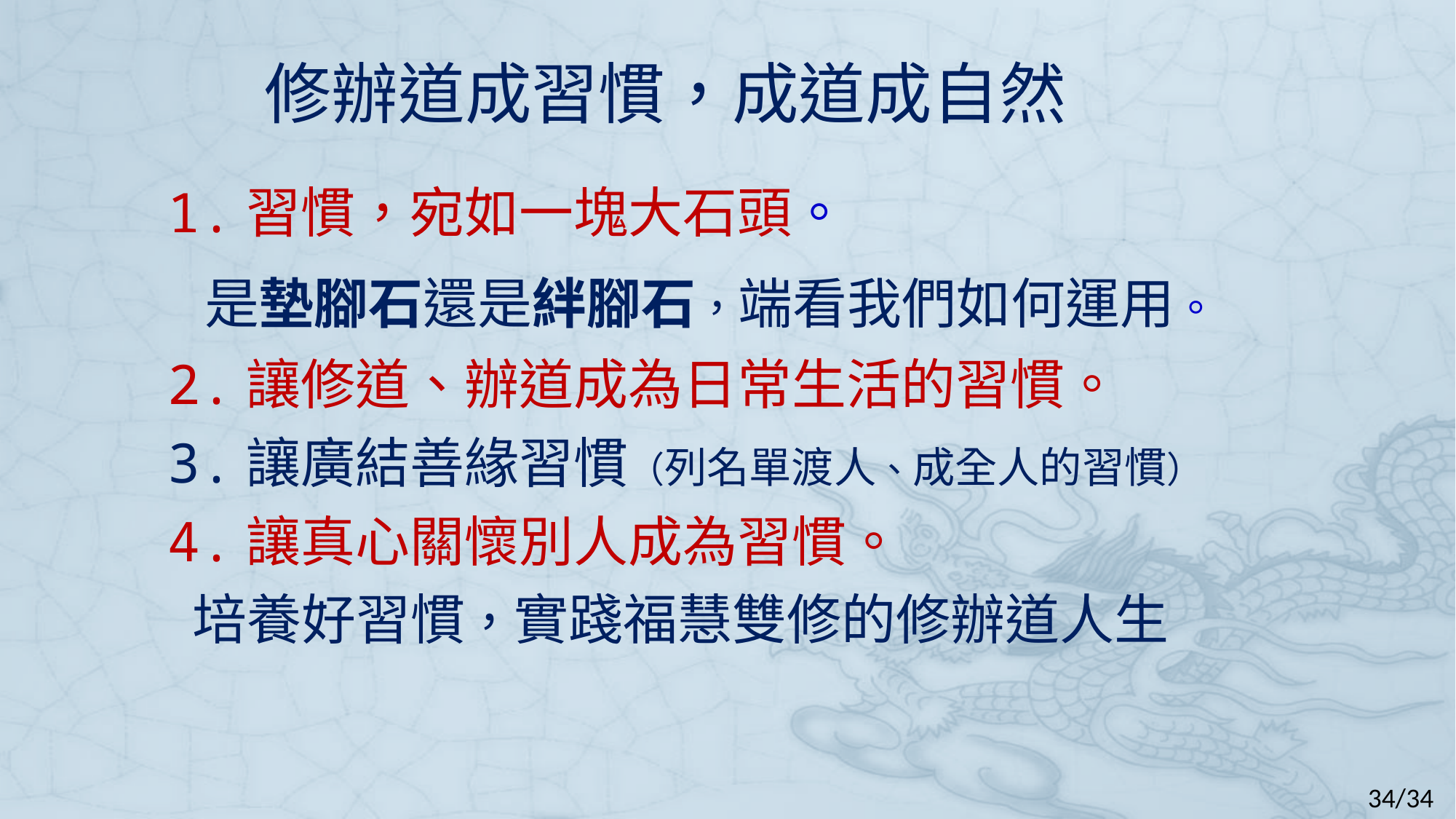

# 修辦道成習慣，成道成自然
1.習慣，宛如一塊大石頭。
  是墊腳石還是絆腳石，端看我們如何運用。

2.讓修道、辦道成為日常生活的習慣。

3.讓廣結善緣習慣（列名單渡人、成全人的習慣）

4.讓真心關懷別人成為習慣。

 培養好習慣，實踐福慧雙修的修辦道人生
34/34